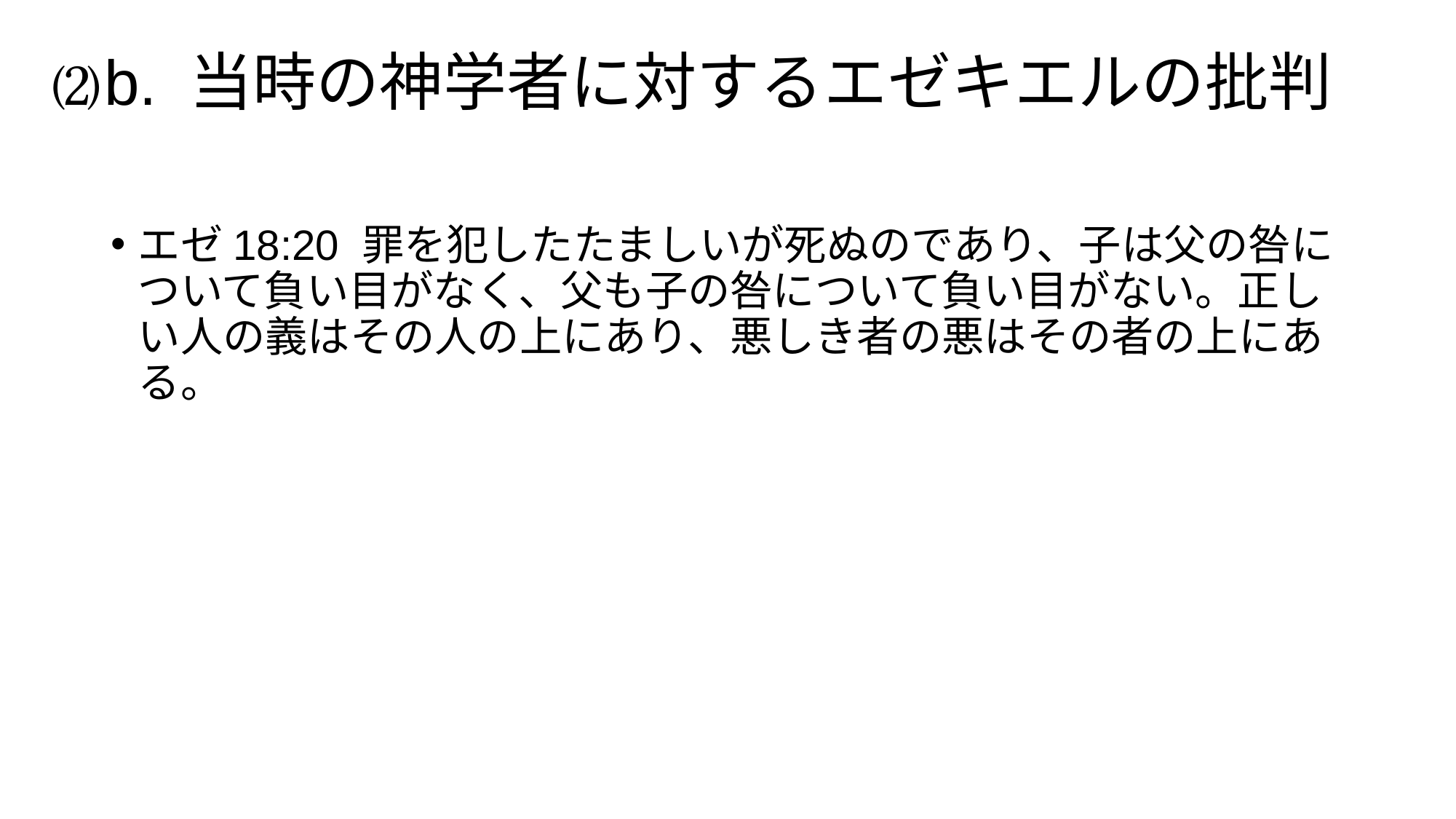

# ⑵b. 当時の神学者に対するエゼキエルの批判
エゼ18:20 罪を犯したたましいが死ぬのであり、子は父の咎について負い目がなく、父も子の咎について負い目がない。正しい人の義はその人の上にあり、悪しき者の悪はその者の上にある。